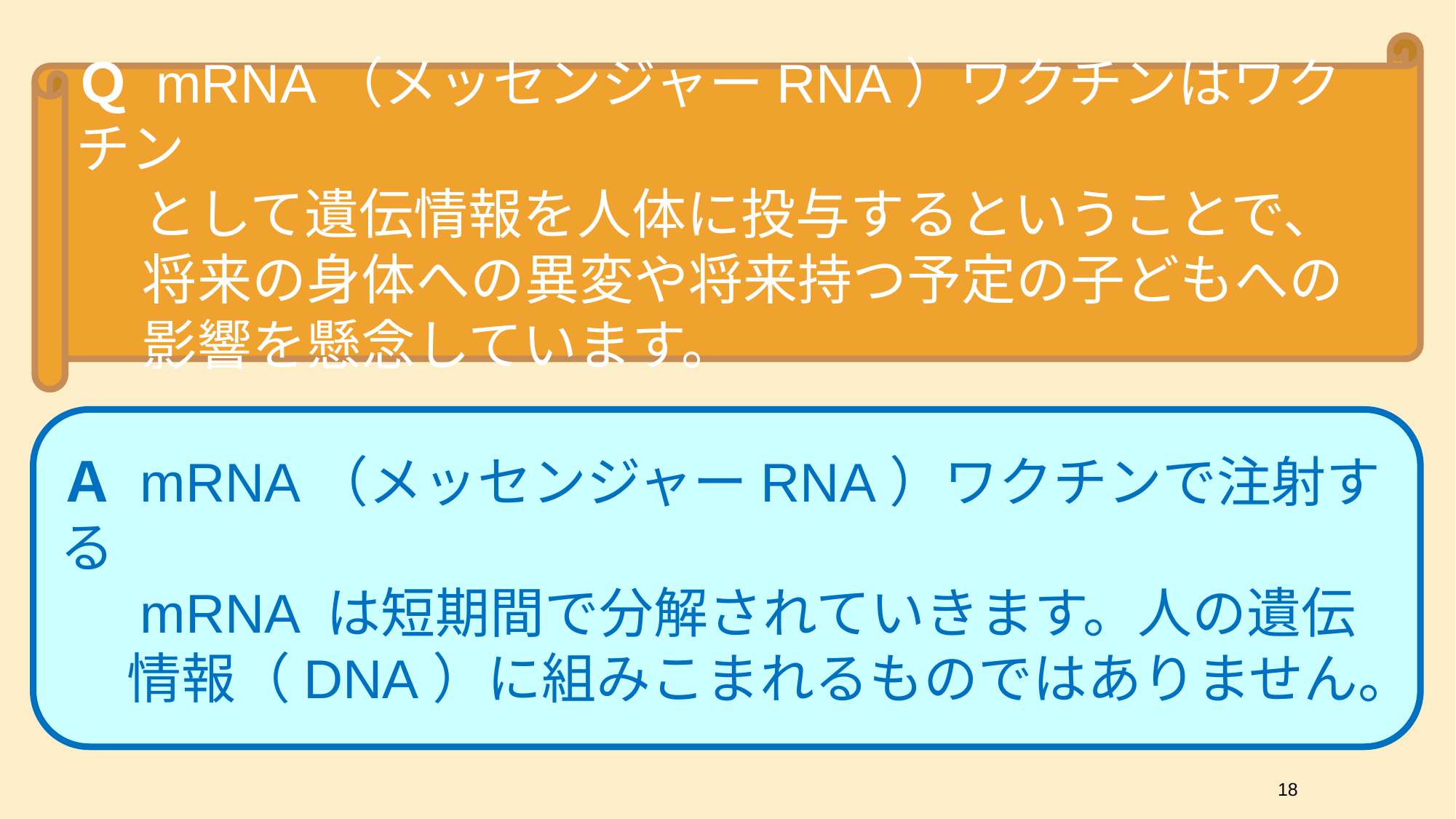

Ｑ mRNA（メッセンジャーRNA）ワクチンはワクチン
　 として遺伝情報を人体に投与するということで、
　 将来の身体への異変や将来持つ予定の子どもへの
　 影響を懸念しています。
Ａ mRNA（メッセンジャーRNA）ワクチンで注射する
　 mRNA は短期間で分解されていきます。人の遺伝
　 情報（DNA）に組みこまれるものではありません。
18